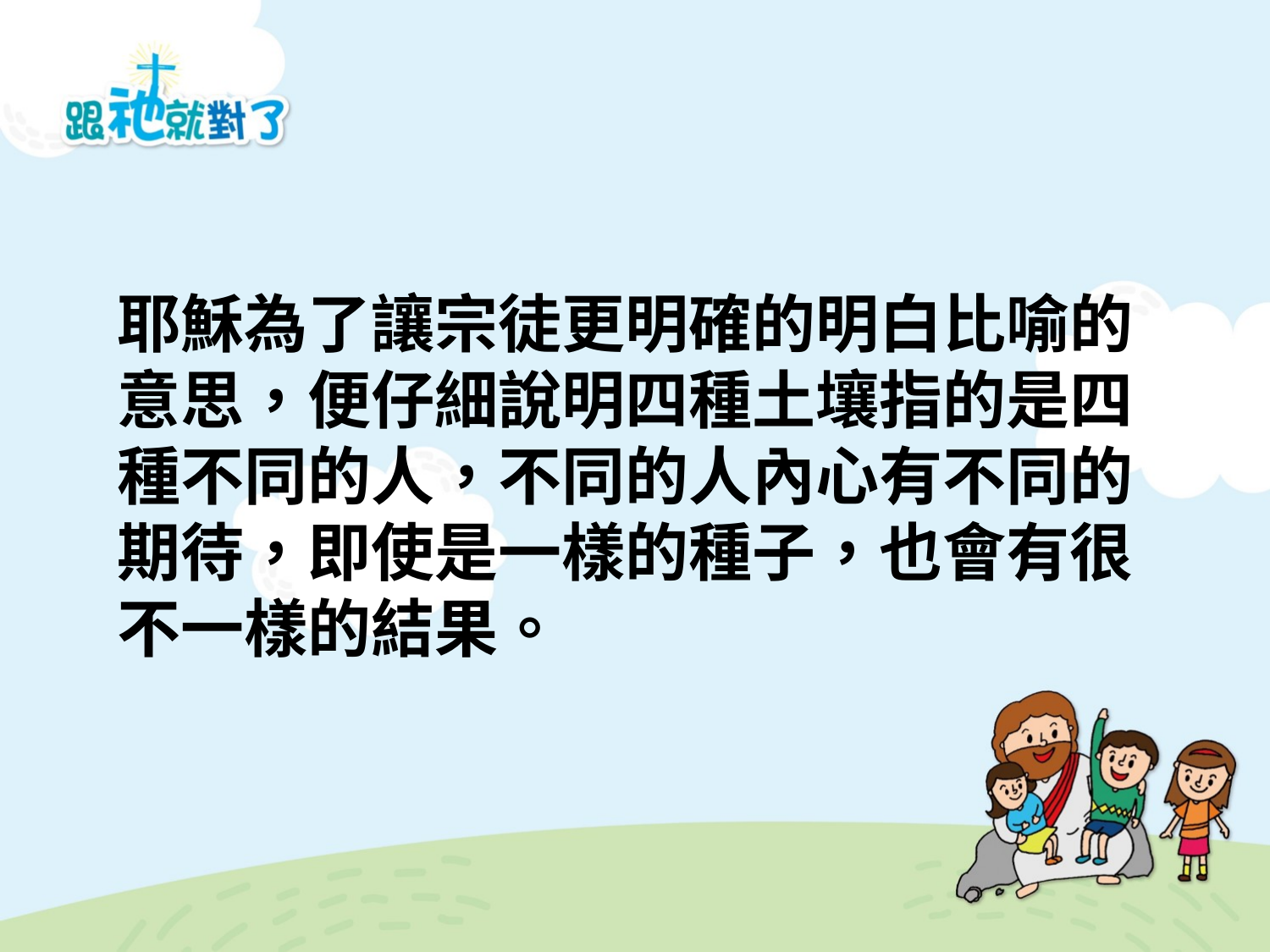

耶穌為了讓宗徒更明確的明白比喻的意思，便仔細說明四種土壤指的是四種不同的人，不同的人內心有不同的期待，即使是一樣的種子，也會有很不一樣的結果。